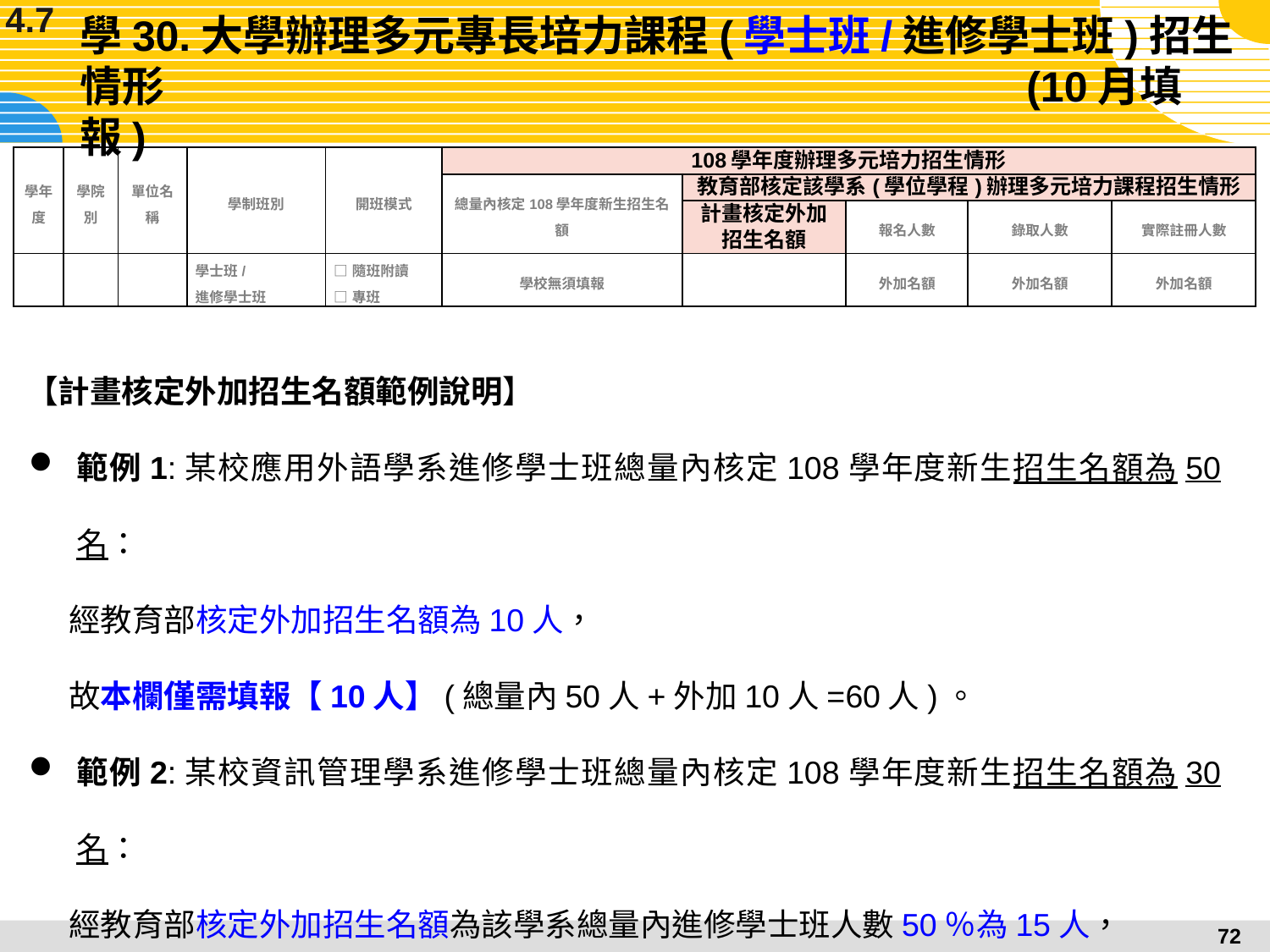

4.7
# 學30.大學辦理多元專長培力課程(學士班/進修學士班)招生情形							     (10月填報)
| 學年度 | 學院別 | 單位名稱 | 學制班別 | 開班模式 | 108學年度辦理多元培力招生情形 |  |  |  |  |
| --- | --- | --- | --- | --- | --- | --- | --- | --- | --- |
|  |  |  |  |  | 總量內核定108學年度新生招生名額 | 教育部核定該學系(學位學程)辦理多元培力課程招生情形 |  |  |  |
|  |  |  |  |  |  | 計畫核定外加招生名額 | 報名人數 | 錄取人數 | 實際註冊人數 |
|  |  |  | 學士班/ 進修學士班 | □隨班附讀 □專班 | 學校無須填報 |  | 外加名額 | 外加名額 | 外加名額 |
【計畫核定外加招生名額範例說明】
範例1:某校應用外語學系進修學士班總量內核定108學年度新生招生名額為50名：
	經教育部核定外加招生名額為10人，
	故本欄僅需填報【10人】(總量內50人+外加10人=60人)。
範例2:某校資訊管理學系進修學士班總量內核定108學年度新生招生名額為30名：
	經教育部核定外加招生名額為該學系總量內進修學士班人數50％為15人，
	故本欄請填報【15人】(總量內30人+外加15人<60人)。